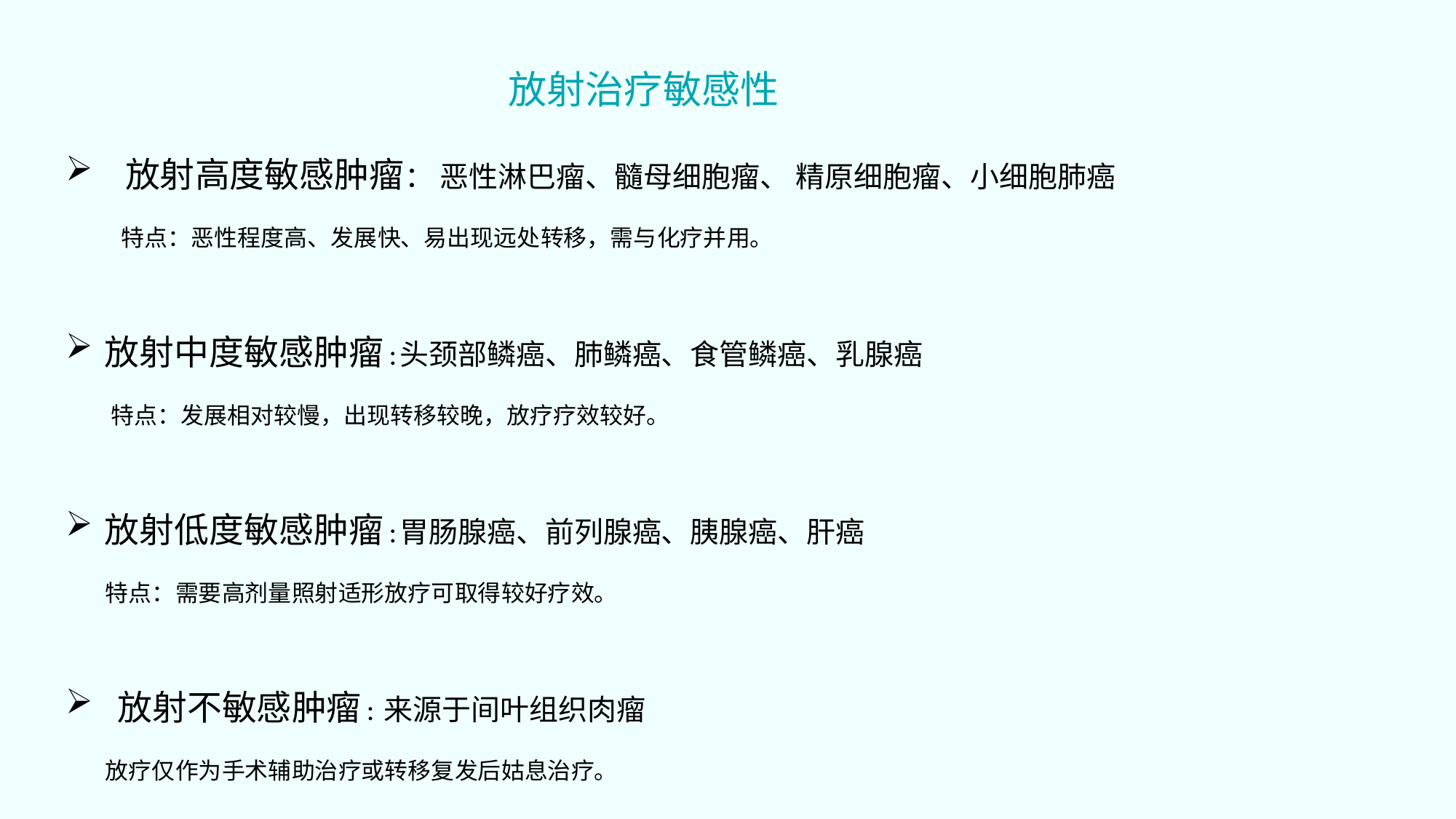

# 放射治疗敏感性
  放射高度敏感肿瘤： 恶性淋巴瘤、髓母细胞瘤、 精原细胞瘤、小细胞肺癌
          特点：恶性程度高、发展快、易出现远处转移，需与化疗并用。

放射中度敏感肿瘤:头颈部鳞癌、肺鳞癌、食管鳞癌、乳腺癌
        特点：发展相对较慢，出现转移较晚，放疗疗效较好。

放射低度敏感肿瘤:胃肠腺癌、前列腺癌、胰腺癌、肝癌
       特点：需要高剂量照射适形放疗可取得较好疗效。

 放射不敏感肿瘤: 来源于间叶组织肉瘤
       放疗仅作为手术辅助治疗或转移复发后姑息治疗。